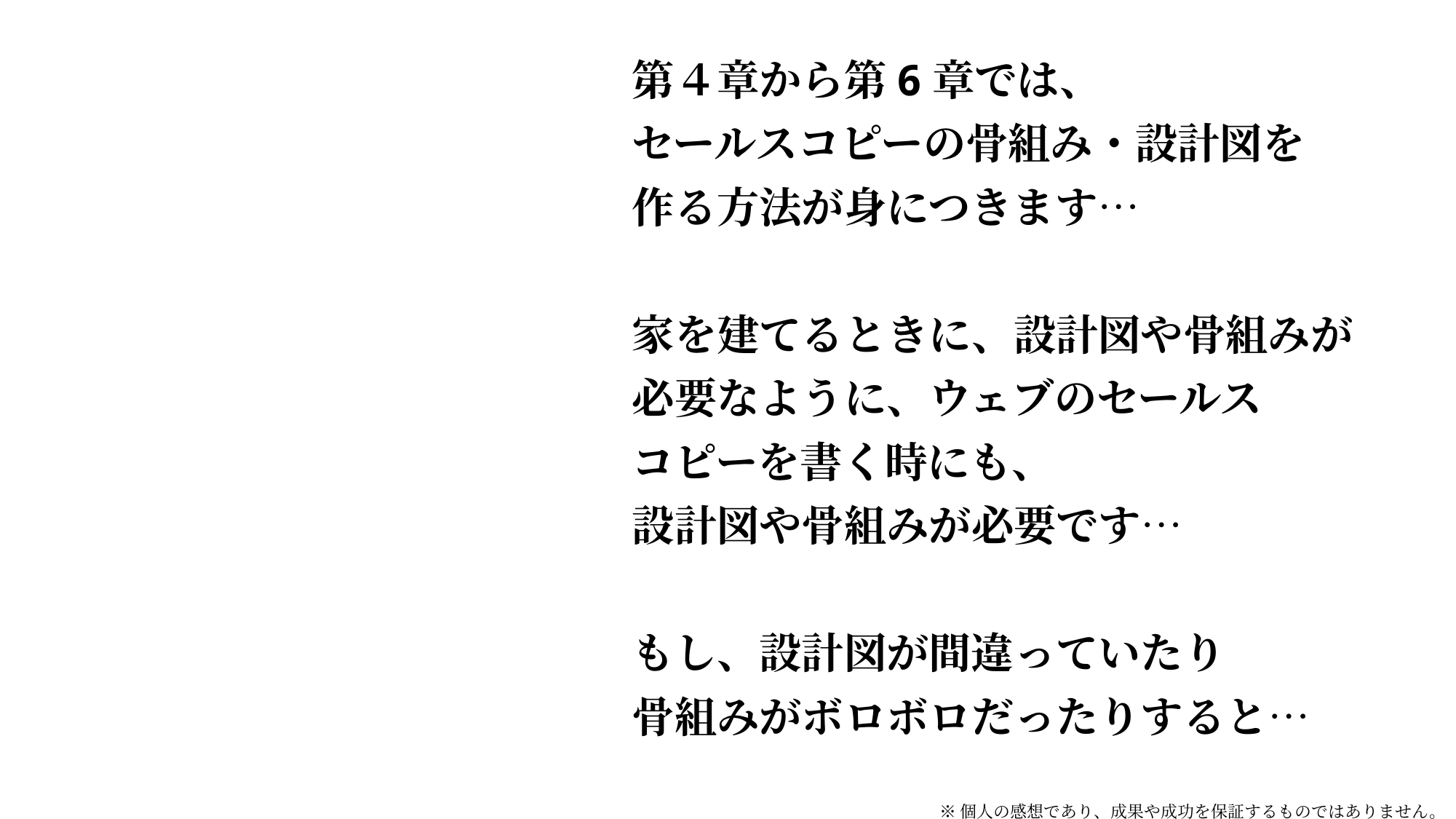

第４章から第6章では、
セールスコピーの骨組み・設計図を
作る方法が身につきます…

家を建てるときに、設計図や骨組みが
必要なように、ウェブのセールス
コピーを書く時にも、
設計図や骨組みが必要です…

もし、設計図が間違っていたり
骨組みがボロボロだったりすると…
※個人の感想であり、成果や成功を保証するものではありません。